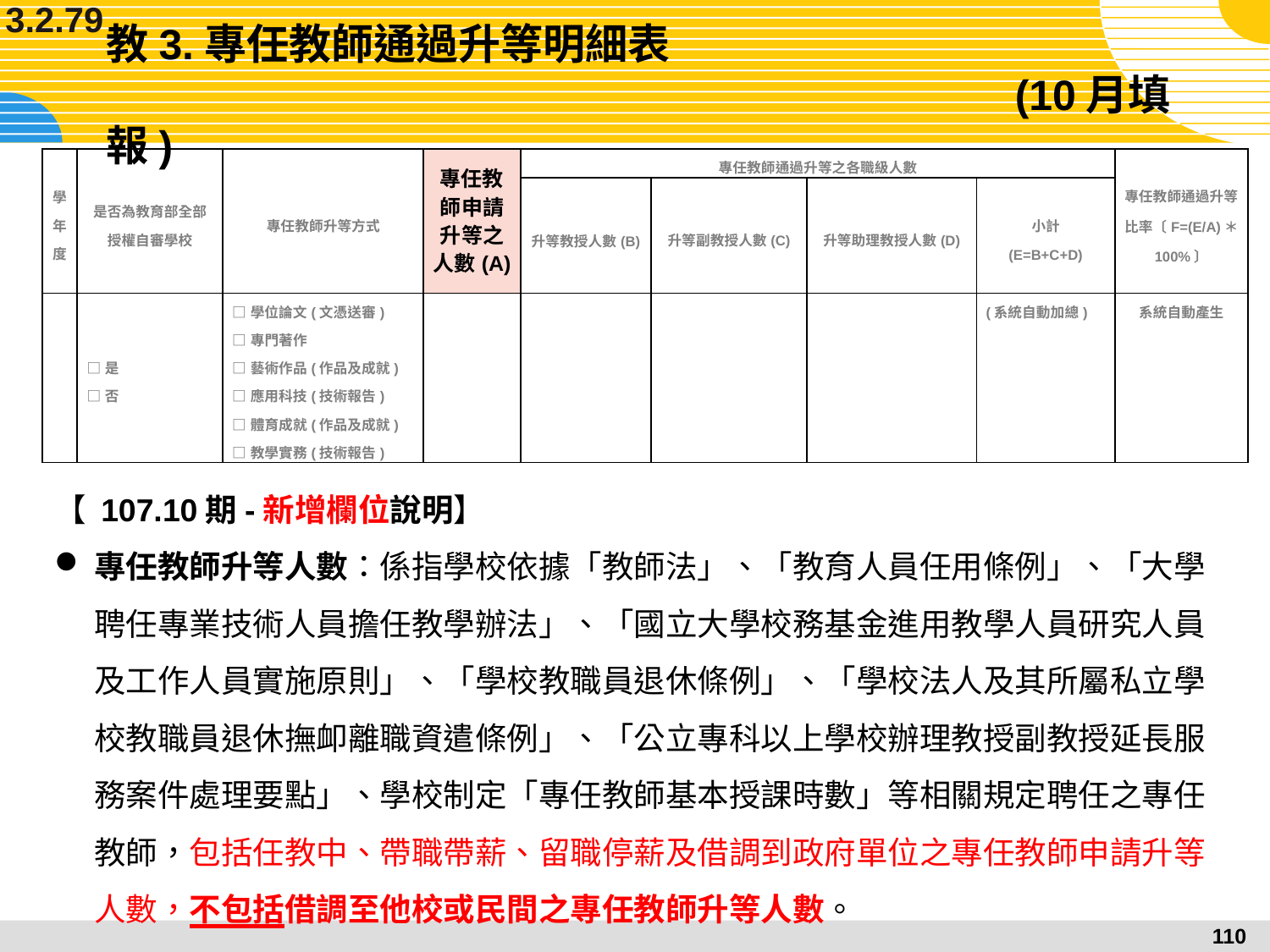

3.2.79
# 教3.專任教師通過升等明細表 (10月填報)
| 學年度 | 是否為教育部全部授權自審學校 | 專任教師升等方式 | 專任教師申請升等之人數(A) | 專任教師通過升等之各職級人數 |  |  |  | 專任教師通過升等比率〔F=(E/A)＊100%〕 |
| --- | --- | --- | --- | --- | --- | --- | --- | --- |
|  |  |  |  | 升等教授人數(B) | 升等副教授人數(C) | 升等助理教授人數(D) | 小計 (E=B+C+D) |  |
|  | □是 □否 | □學位論文(文憑送審) □專門著作 □藝術作品(作品及成就) □應用科技(技術報告) □體育成就(作品及成就) □教學實務(技術報告) |  |  |  |  | (系統自動加總) | 系統自動產生 |
【 107.10期-新增欄位說明】
專任教師升等人數：係指學校依據「教師法」、「教育人員任用條例」、「大學聘任專業技術人員擔任教學辦法」、「國立大學校務基金進用教學人員研究人員及工作人員實施原則」、「學校教職員退休條例」、「學校法人及其所屬私立學校教職員退休撫卹離職資遣條例」、「公立專科以上學校辦理教授副教授延長服務案件處理要點」、學校制定「專任教師基本授課時數」等相關規定聘任之專任教師，包括任教中、帶職帶薪、留職停薪及借調到政府單位之專任教師申請升等人數，不包括借調至他校或民間之專任教師升等人數。